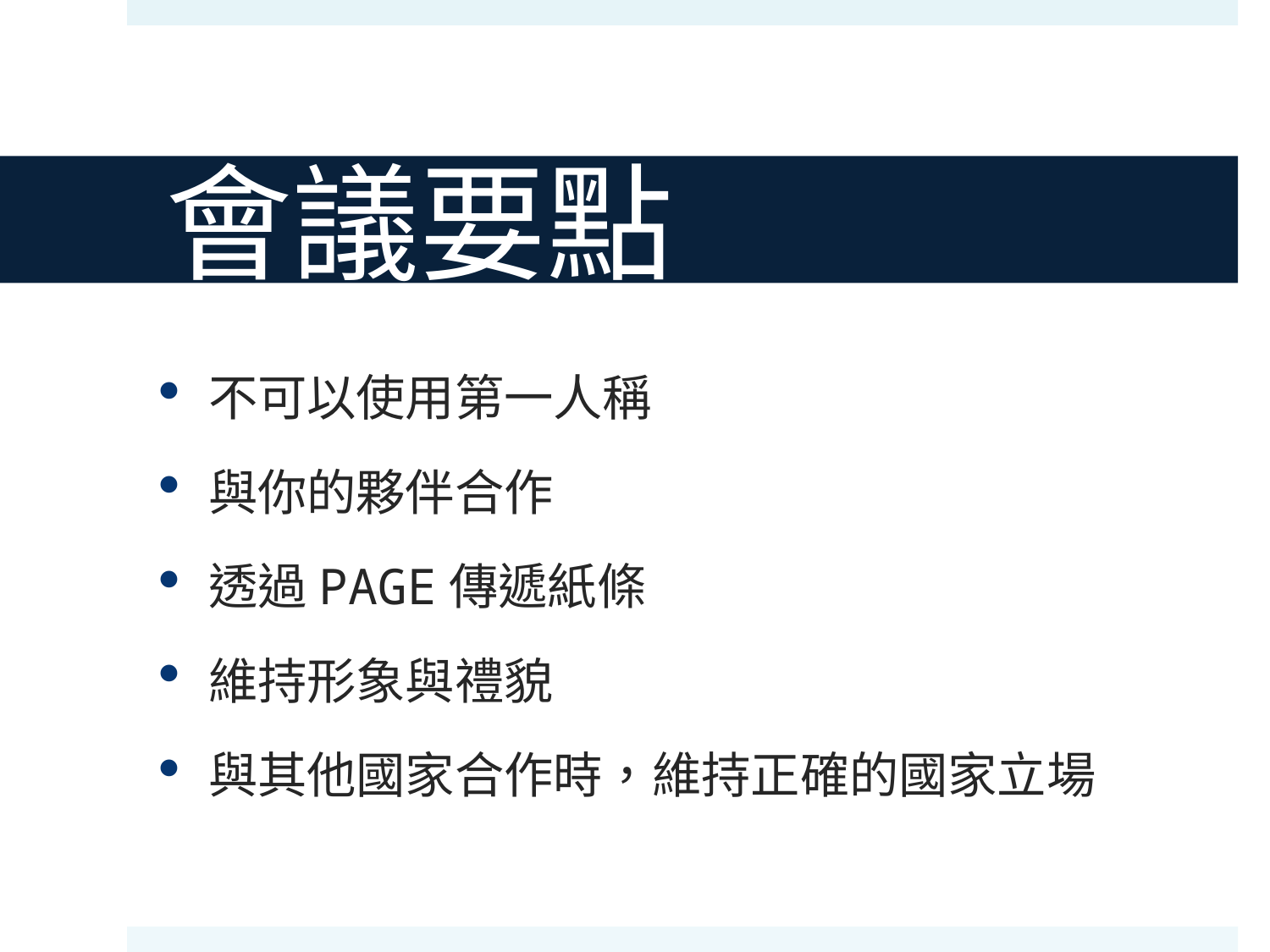

# 會議要點
不可以使用第一人稱
與你的夥伴合作
透過PAGE傳遞紙條
維持形象與禮貌
與其他國家合作時，維持正確的國家立場